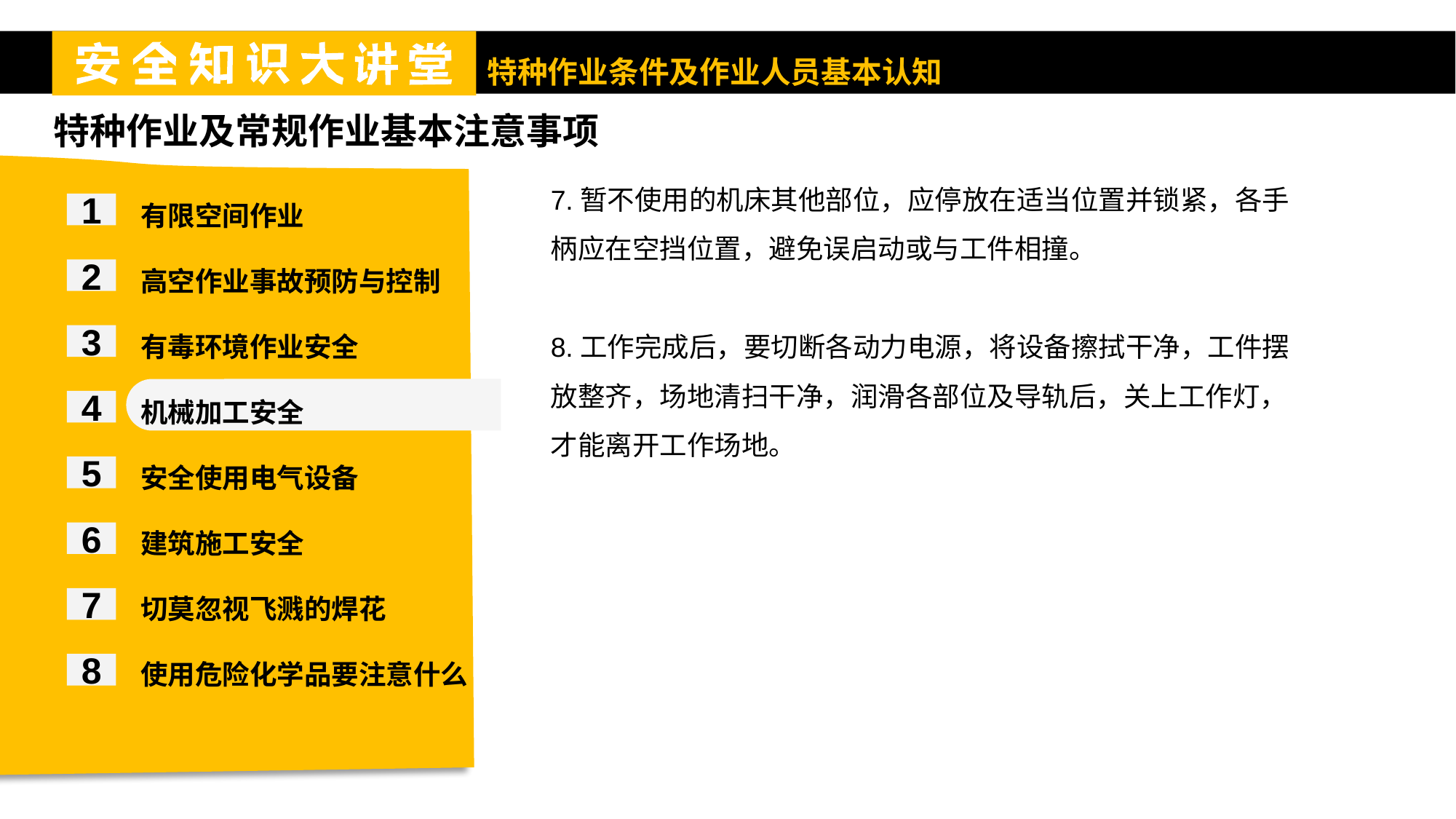

特种作业及常规作业基本注意事项
有限空间作业
高空作业事故预防与控制
有毒环境作业安全
机械加工安全
安全使用电气设备
建筑施工安全
切莫忽视飞溅的焊花
使用危险化学品要注意什么
7.暂不使用的机床其他部位，应停放在适当位置并锁紧，各手柄应在空挡位置，避免误启动或与工件相撞。

8.工作完成后，要切断各动力电源，将设备擦拭干净，工件摆放整齐，场地清扫干净，润滑各部位及导轨后，关上工作灯，才能离开工作场地。
1

2
3
4
5
6
7
8